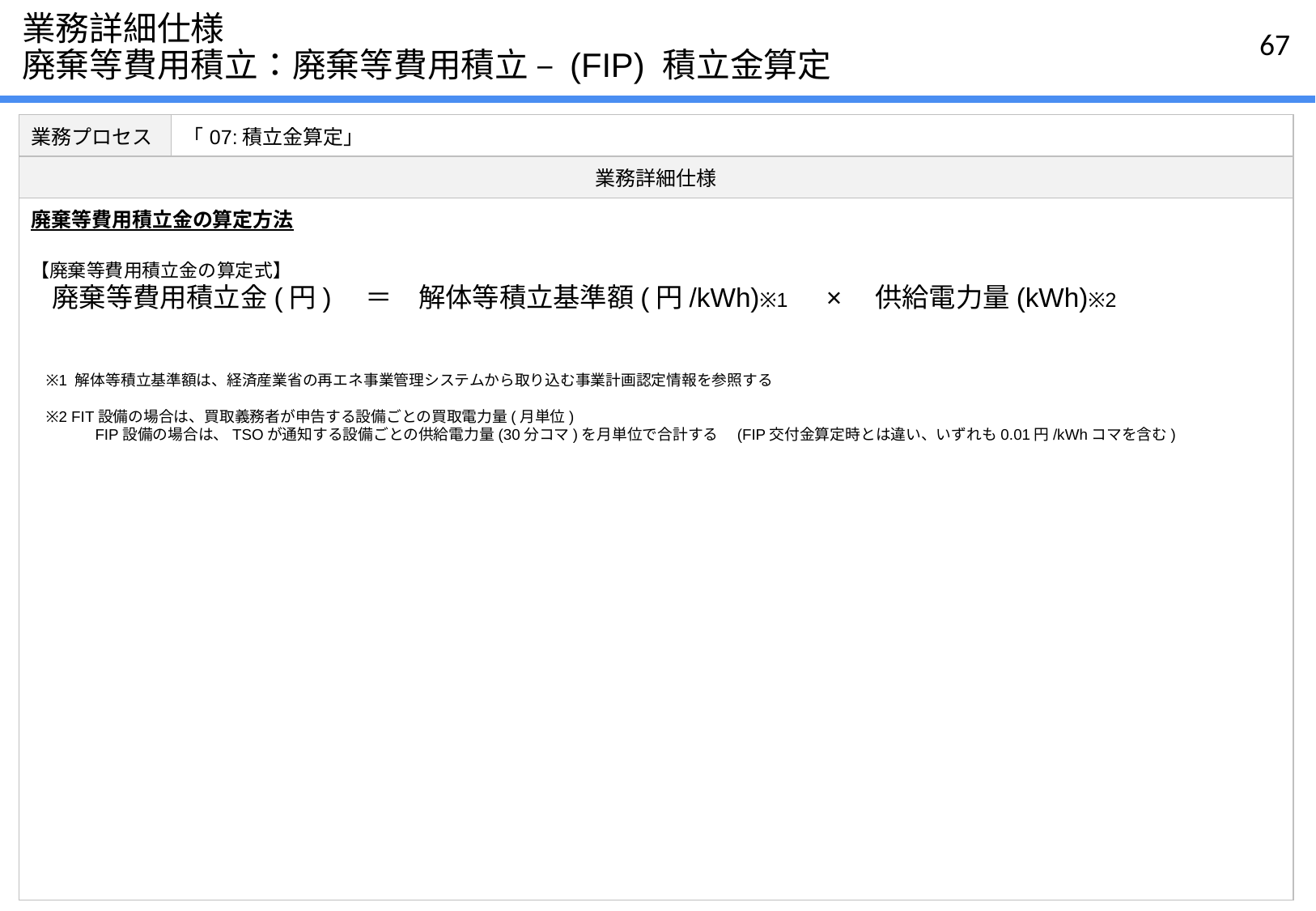

# 業務詳細仕様 廃棄等費用積立：廃棄等費用積立 – (FIP) 積立金算定
| 業務プロセス | 「07:積立金算定」 |
| --- | --- |
| 業務詳細仕様 |  |
| 廃棄等費用積立金の算定方法 【廃棄等費用積立金の算定式】 |  |
廃棄等費用積立金(円)　＝　解体等積立基準額(円/kWh)※1　×　供給電力量(kWh)※2
※1 解体等積立基準額は、経済産業省の再エネ事業管理システムから取り込む事業計画認定情報を参照する

※2 FIT設備の場合は、買取義務者が申告する設備ごとの買取電力量(月単位)
　　　FIP設備の場合は、TSOが通知する設備ごとの供給電力量(30分コマ)を月単位で合計する　(FIP交付金算定時とは違い、いずれも0.01円/kWhコマを含む)